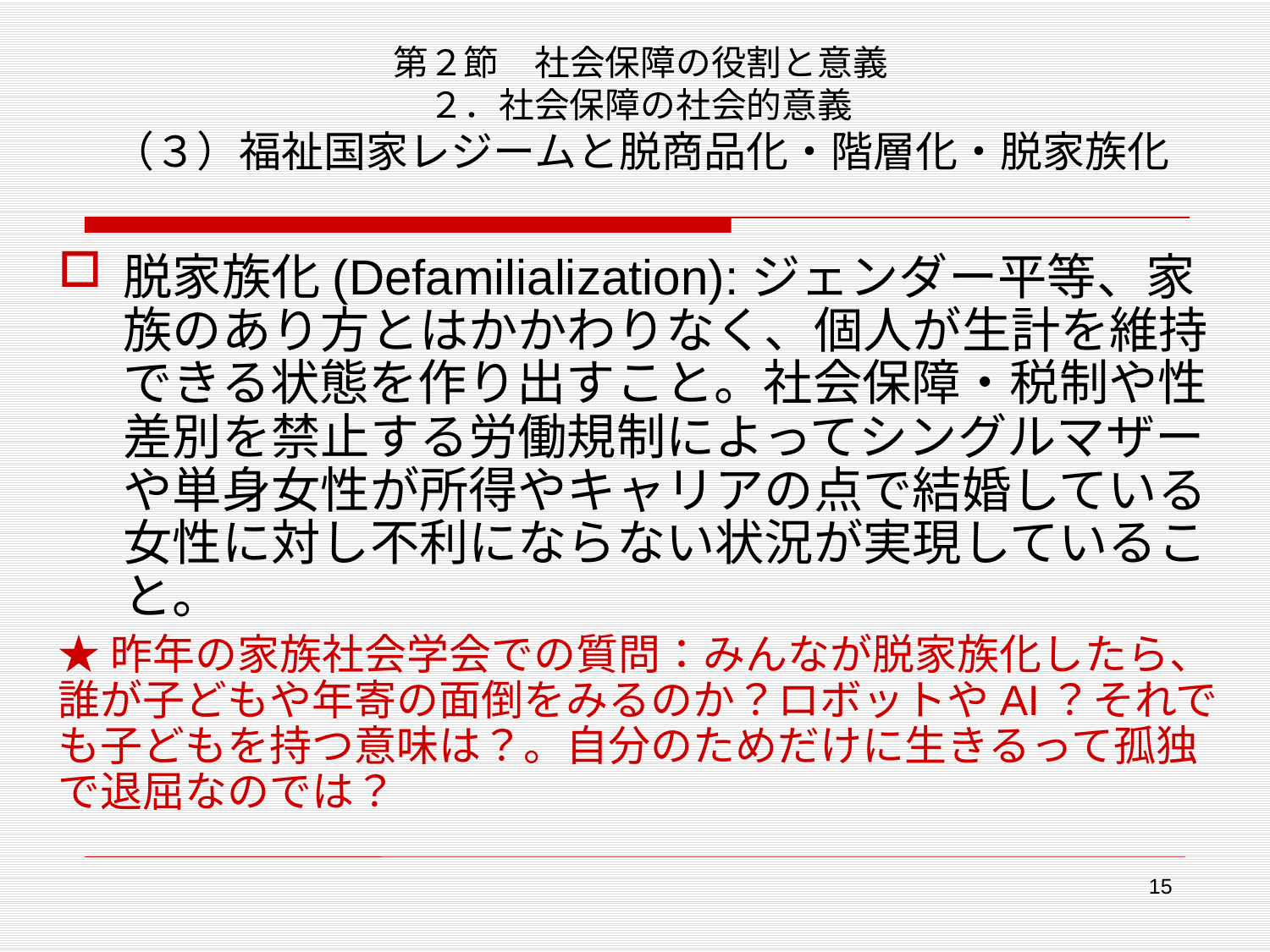

# 第２節　社会保障の役割と意義 ２．社会保障の社会的意義 （３）福祉国家レジームと脱商品化・階層化・脱家族化
脱家族化(Defamilialization):ジェンダー平等、家族のあり方とはかかわりなく、個人が生計を維持できる状態を作り出すこと。社会保障・税制や性差別を禁止する労働規制によってシングルマザーや単身女性が所得やキャリアの点で結婚している女性に対し不利にならない状況が実現していること。
★昨年の家族社会学会での質問：みんなが脱家族化したら、誰が子どもや年寄の面倒をみるのか？ロボットやAI？それでも子どもを持つ意味は？。自分のためだけに生きるって孤独で退屈なのでは？
15